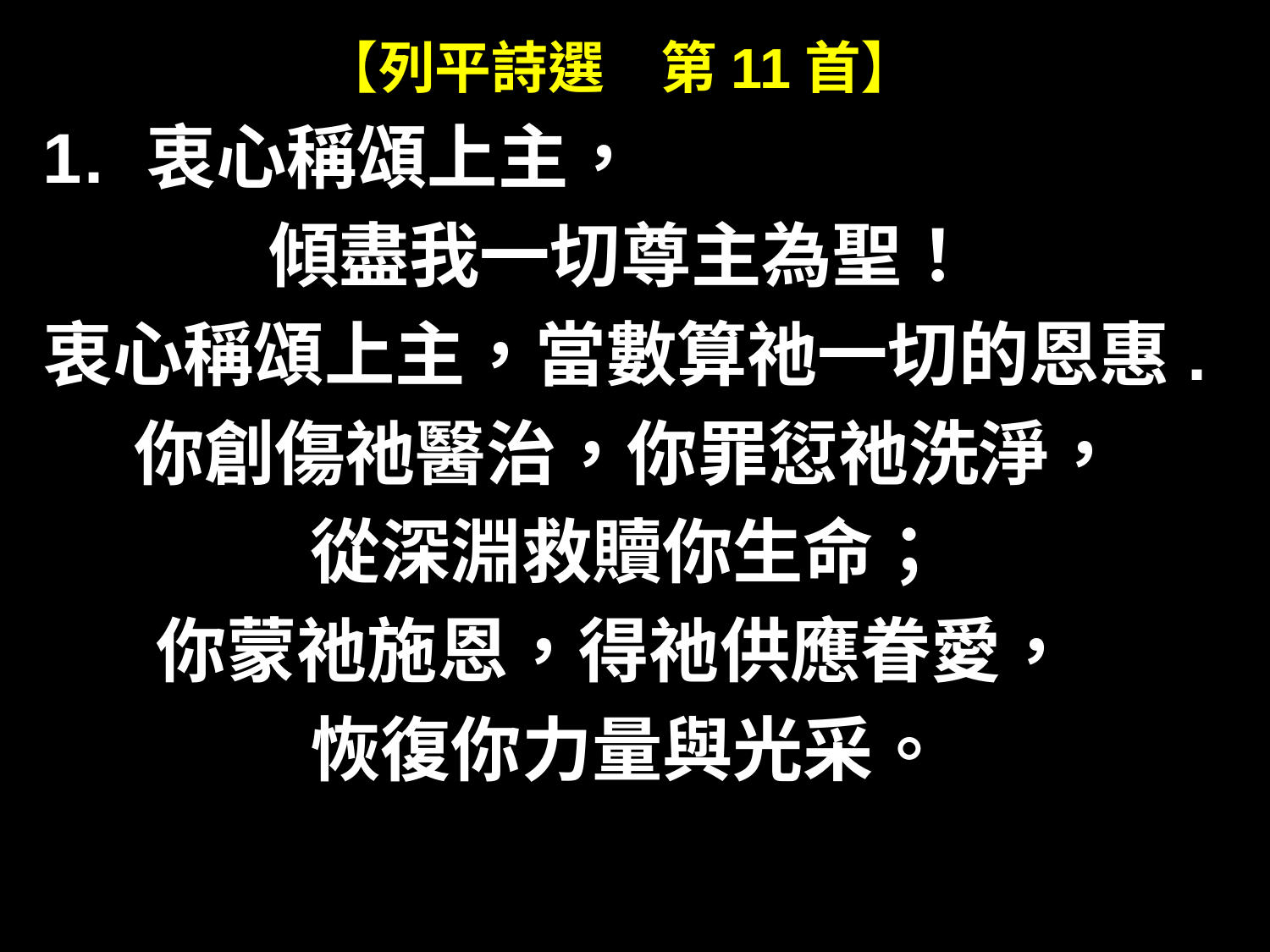

# 【列平詩選　第11首】
衷心稱頌上主，
             傾盡我一切尊主為聖！
衷心稱頌上主，當數算祂一切的恩惠.
你創傷祂醫治，你罪愆祂洗淨，
從深淵救贖你生命；
      你蒙祂施恩，得祂供應眷愛，
恢復你力量與光采。